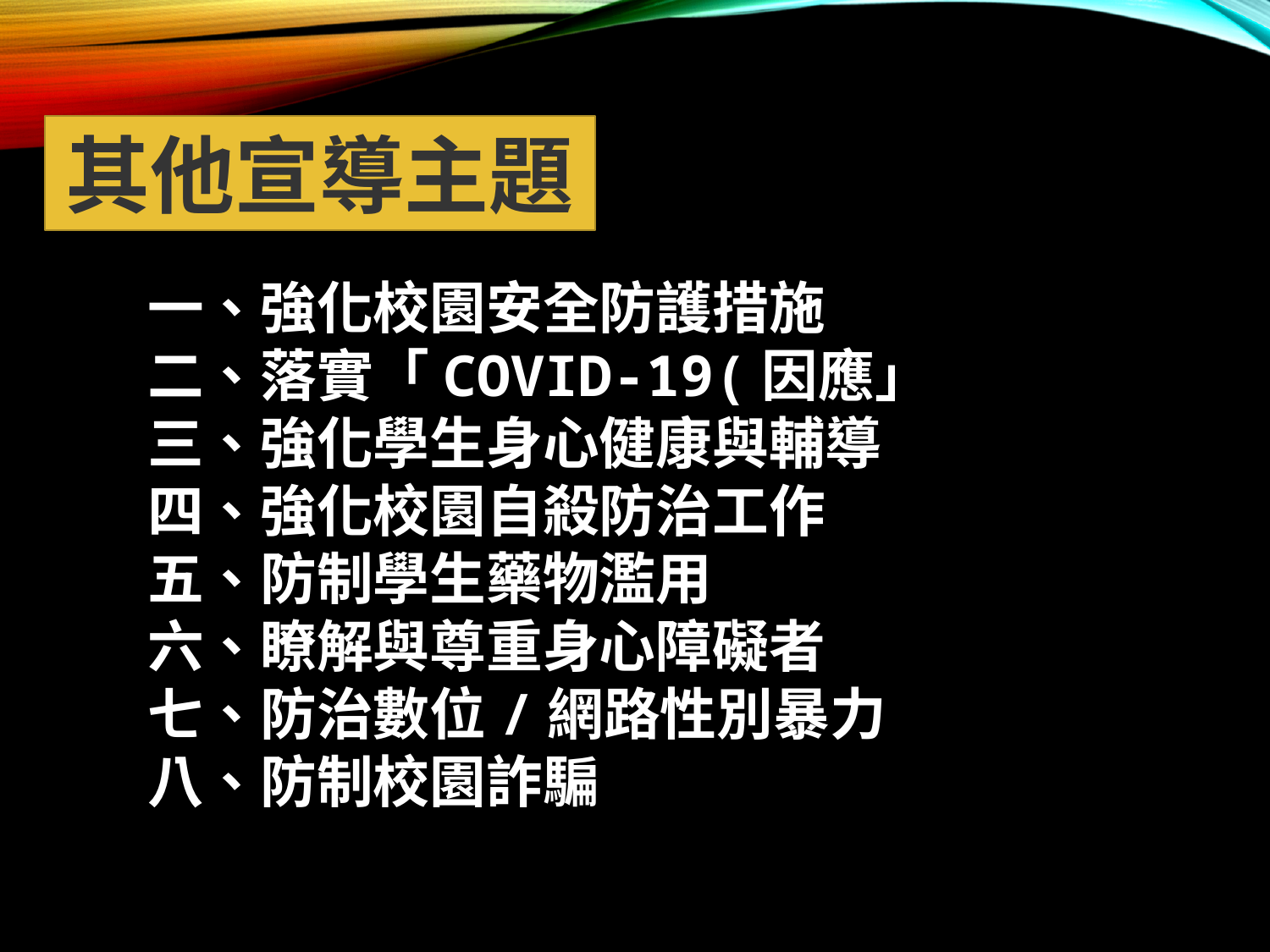

其他宣導主題
一、強化校園安全防護措施
二、落實「COVID-19(因應」
三、強化學生身心健康與輔導
四、強化校園自殺防治工作
五、防制學生藥物濫用
六、瞭解與尊重身心障礙者
七、防治數位/網路性別暴力
八、防制校園詐騙